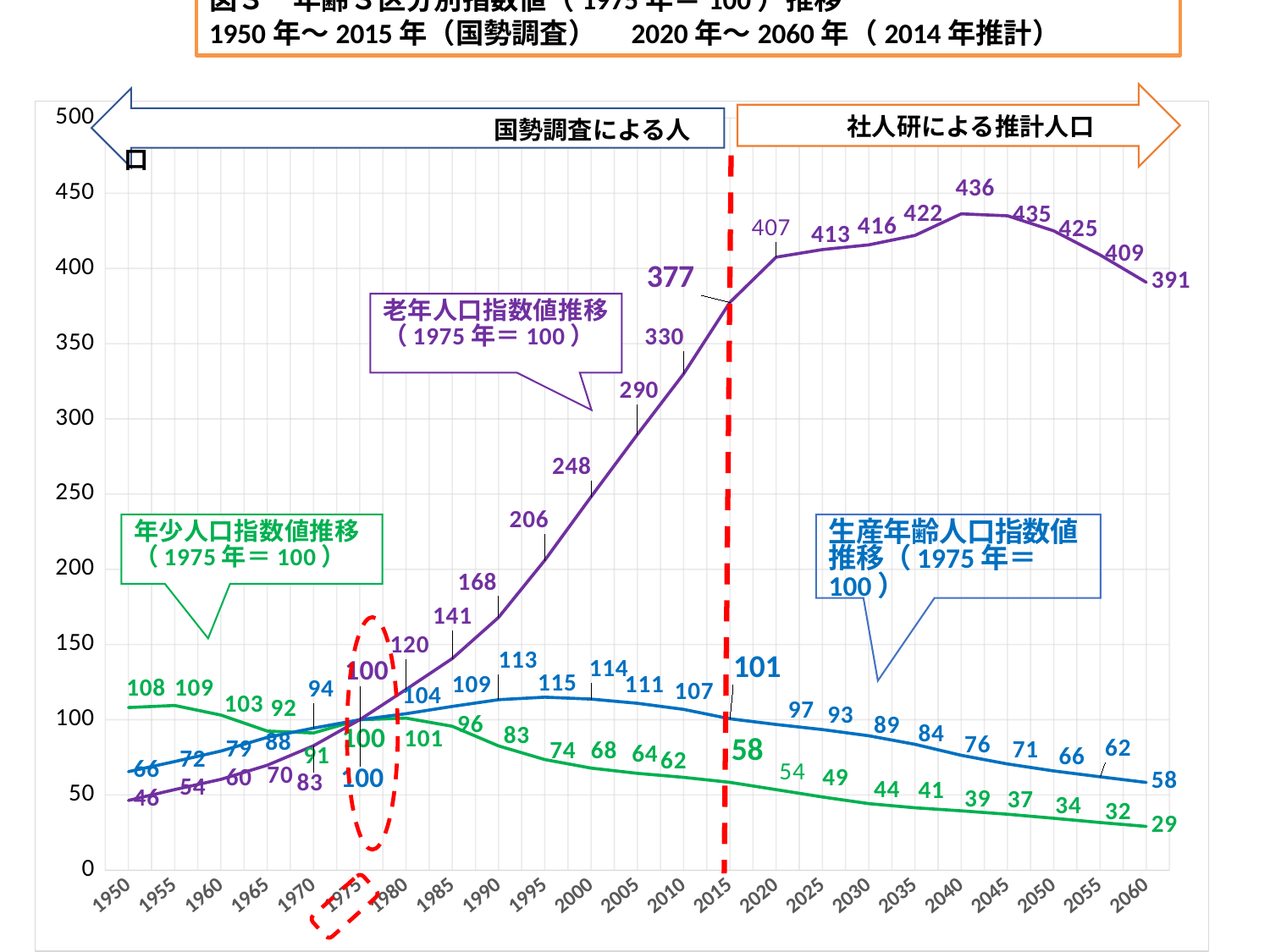

図３　年齢３区分別指数値（1975年＝100）推移
1950年～2015年（国勢調査）　2020年～2060年（2014年推計）
　　　　　社人研による推計人口
　　　　　　　　　　　　　　　　　　　国勢調査による人口

### Chart

| Category | 0～14歳 | 15～64歳 | 65歳以上 |
|---|---|---|---|
| 1950 | 108.1077109584512 | 65.50582400042212 | 46.350817822899046 |
| 1955 | 109.46695565923368 | 72.1951798646563 | 53.547659334461365 |
| 1960 | 103.10789464016752 | 79.15100188636933 | 60.349689791314155 |
| 1965 | 92.45068145916755 | 88.28736132547125 | 69.72363226170333 |
| 1970 | 91.19062488519893 | 94.4055298323374 | 82.69599548787366 |
| 1975 | 100.0 | 100.0 | 100.0 |
| 1980 | 101.0506594173616 | 103.99435408339599 | 120.1015228426396 |
| 1985 | 95.63572242019029 | 108.83691479678657 | 140.6429780033841 |
| 1990 | 82.60534146431064 | 113.31935045576267 | 168.02030456852793 |
| 1995 | 73.52411740935307 | 114.98278523091534 | 205.98984771573603 |
| 2000 | 67.85937327798392 | 113.73619850409594 | 248.2233502538071 |
| 2005 | 64.36574703354027 | 110.92906987481368 | 289.5882684715172 |
| 2010 | 61.728077587156974 | 106.89250333082695 | 329.90411731528485 |
| 2015 | 58.363028544138714 | 100.63582518764758 | 377.49576988155667 |
| 2020 | 53.51750486756548 | 96.83538459509016 | 407.4901297236322 |
| 2025 | 48.638918482054294 | 93.45443032965294 | 412.5549915397631 |
| 2030 | 44.22688365600088 | 89.34531111902595 | 415.66835871404396 |
| 2035 | 41.46431064251864 | 83.6730117271492 | 421.9627749576988 |
| 2040 | 39.425443591344916 | 76.3333201419394 | 436.3000564015793 |
| 2045 | 37.1624848462584 | 70.61485087129157 | 435.0141003948111 |
| 2050 | 34.48440542228426 | 65.97411848510032 | 424.99717992103785 |
| 2055 | 31.644686087946805 | 62.08265727439418 | 408.9904117315285 |
| 2060 | 29.065794790786526 | 58.283535821230224 | 390.7727016356458 |